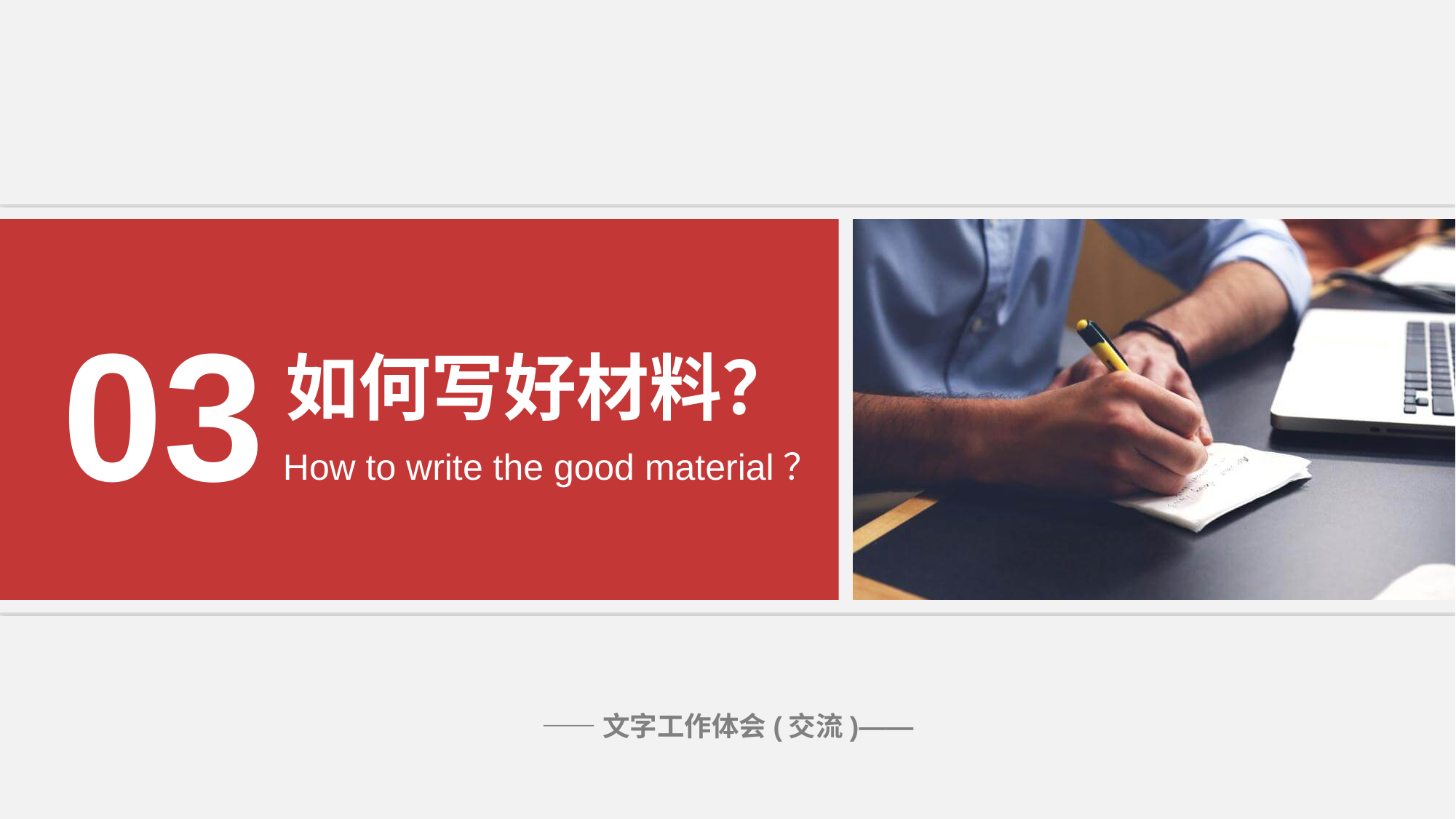

03
如何写好材料？
How to write the good material？
——文字工作体会(交流)——